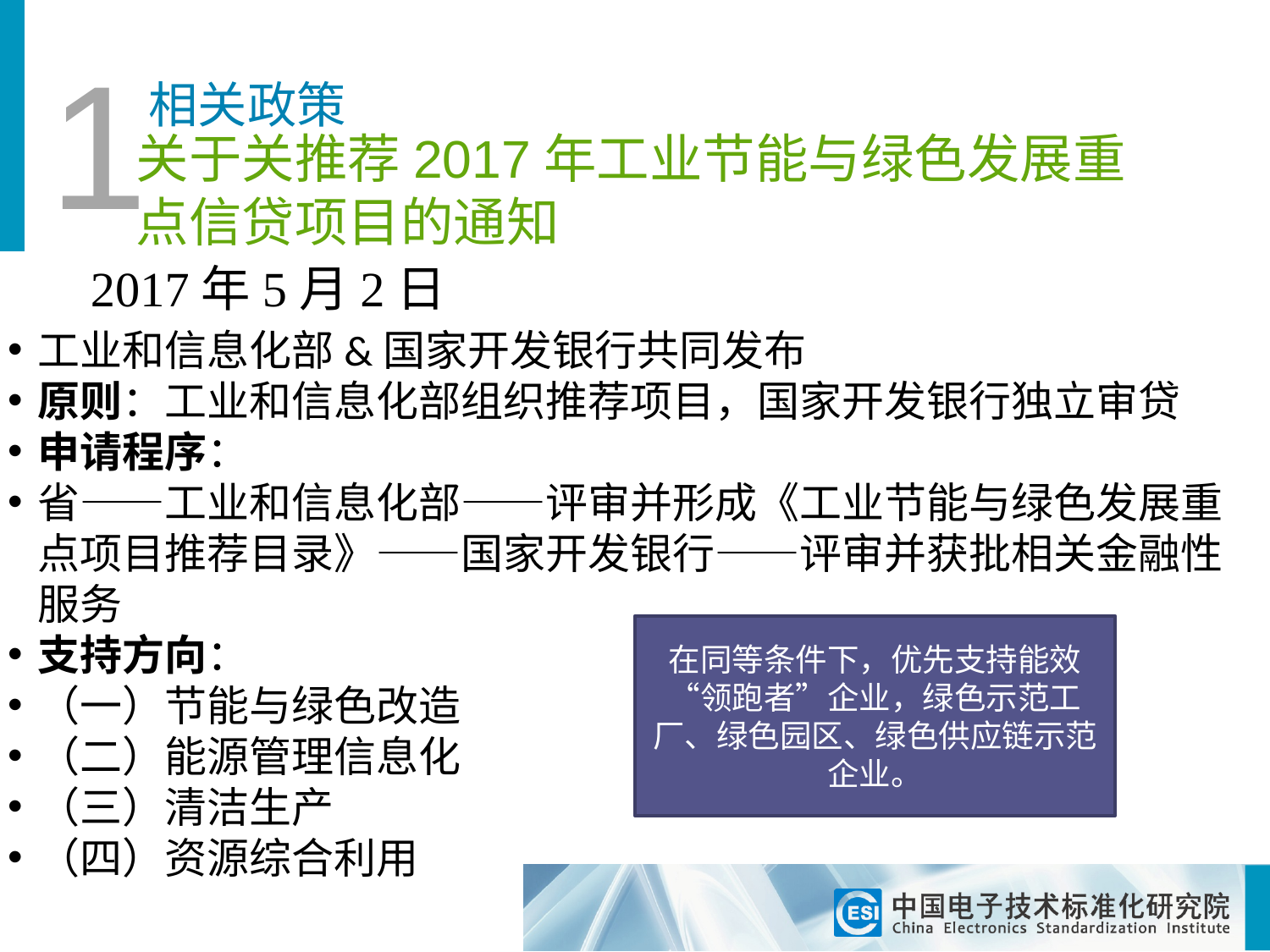

1
相关政策

关于关推荐2017年工业节能与绿色发展重点信贷项目的通知
2017年5月2日

工业和信息化部&国家开发银行共同发布
原则：工业和信息化部组织推荐项目，国家开发银行独立审贷
申请程序：
省——工业和信息化部——评审并形成《工业节能与绿色发展重点项目推荐目录》——国家开发银行——评审并获批相关金融性服务
支持方向：
（一）节能与绿色改造
（二）能源管理信息化
（三）清洁生产
（四）资源综合利用

在同等条件下，优先支持能效“领跑者”企业，绿色示范工厂、绿色园区、绿色供应链示范企业。